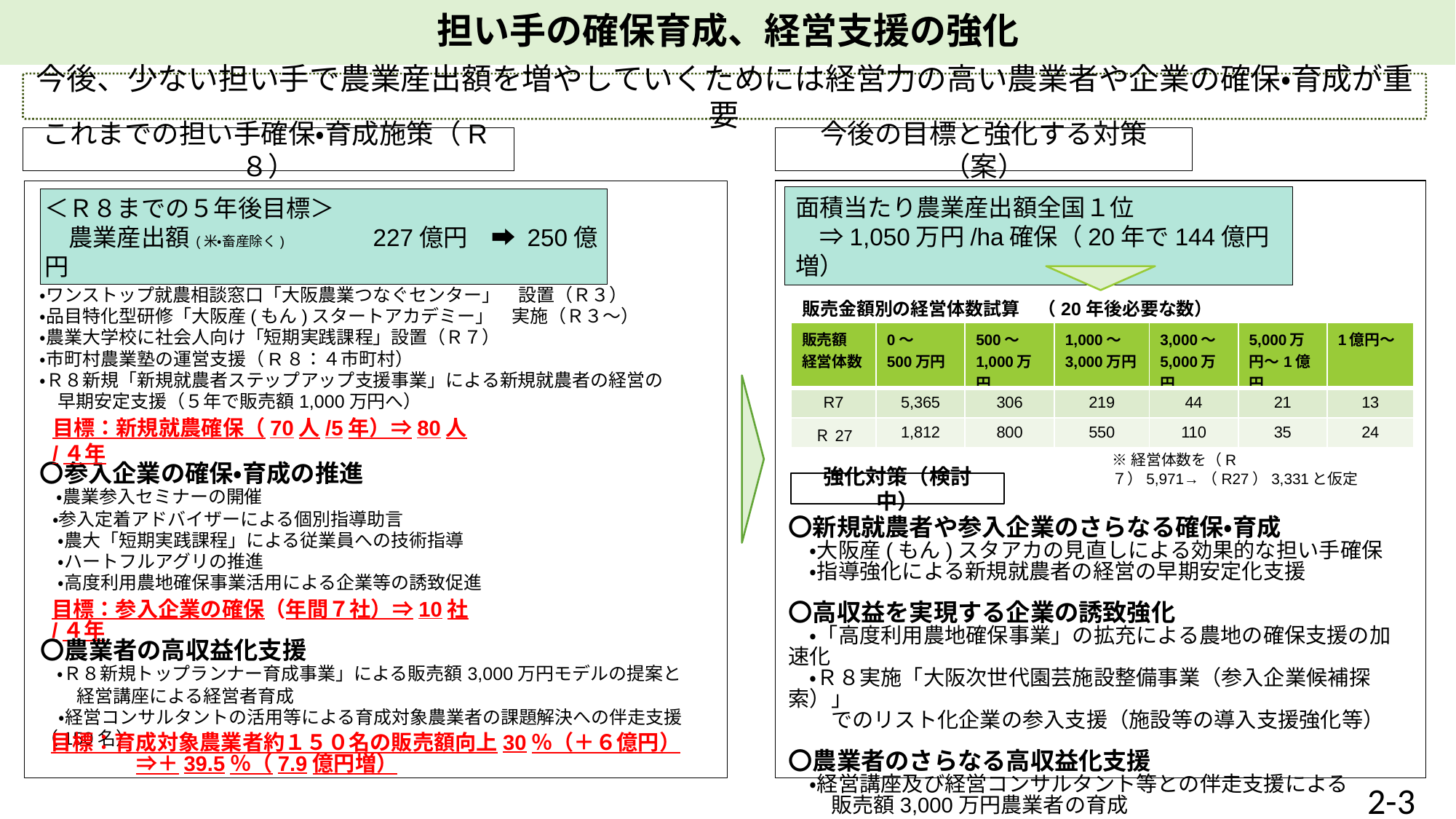

担い手の確保育成、経営支援の強化
今後、少ない担い手で農業産出額を増やしていくためには経営力の高い農業者や企業の確保・育成が重要
これまでの担い手確保・育成施策（R８）
今後の目標と強化する対策（案）

面積当たり農業産出額全国１位
　⇒1,050万円/ha確保（20年で144億円増）
＜Ｒ８までの５年後目標＞
　農業産出額 (米・畜産除く)　　　　　　227億円　➡ 250億円
〇新規就農者の確保・育成の推進
・ワンストップ就農相談窓口「大阪農業つなぐセンター」　設置（Ｒ３）
・品目特化型研修「大阪産(もん)スタートアカデミー」　実施（Ｒ３～）
・農業大学校に社会人向け「短期実践課程」設置（Ｒ７）
・市町村農業塾の運営支援（R８：４市町村）
・Ｒ８新規「新規就農者ステップアップ支援事業」による新規就農者の経営の
　早期安定支援（５年で販売額1,000万円へ）

販売金額別の経営体数試算　（20年後必要な数）
| 販売額 経営体数 | 0～ 500万円 | 500～1,000万円 | 1,000～3,000万円 | 3,000～5,000万円 | 5,000万円～1億円 | 1億円～ |
| --- | --- | --- | --- | --- | --- | --- |
| R7 | 5,365 | 306 | 219 | 44 | 21 | 13 |
| Ｒ27 | 1,812 | 800 | 550 | 110 | 35 | 24 |
目標：新規就農確保（70人/5年）⇒80人/４年
※経営体数を（R７）5,971→（R27）3,331と仮定

〇参入企業の確保・育成の推進
  ・農業参入セミナーの開催
  ・参入定着アドバイザーによる個別指導助言
　・農大「短期実践課程」による従業員への技術指導
　・ハートフルアグリの推進
　・高度利用農地確保事業活用による企業等の誘致促進
強化対策（検討中）
〇新規就農者や参入企業のさらなる確保・育成
　・大阪産(もん)スタアカの見直しによる効果的な担い手確保
　・指導強化による新規就農者の経営の早期安定化支援

〇高収益を実現する企業の誘致強化
　・「高度利用農地確保事業」の拡充による農地の確保支援の加速化
　・Ｒ８実施「大阪次世代園芸施設整備事業（参入企業候補探索）」
　　でのリスト化企業の参入支援（施設等の導入支援強化等）

〇農業者のさらなる高収益化支援
　・経営講座及び経営コンサルタント等との伴走支援による
　　販売額3,000万円農業者の育成
目標：参入企業の確保（年間７社）⇒10社/４年
〇農業者の高収益化支援
  ・Ｒ８新規トップランナー育成事業」による販売額3,000万円モデルの提案と
　　経営講座による経営者育成
　・経営コンサルタントの活用等による育成対象農業者の課題解決への伴走支援（150名）
目標：育成対象農業者約１５０名の販売額向上30％（＋６億円）
　　　　⇒＋39.5％（7.9億円増）
2-3